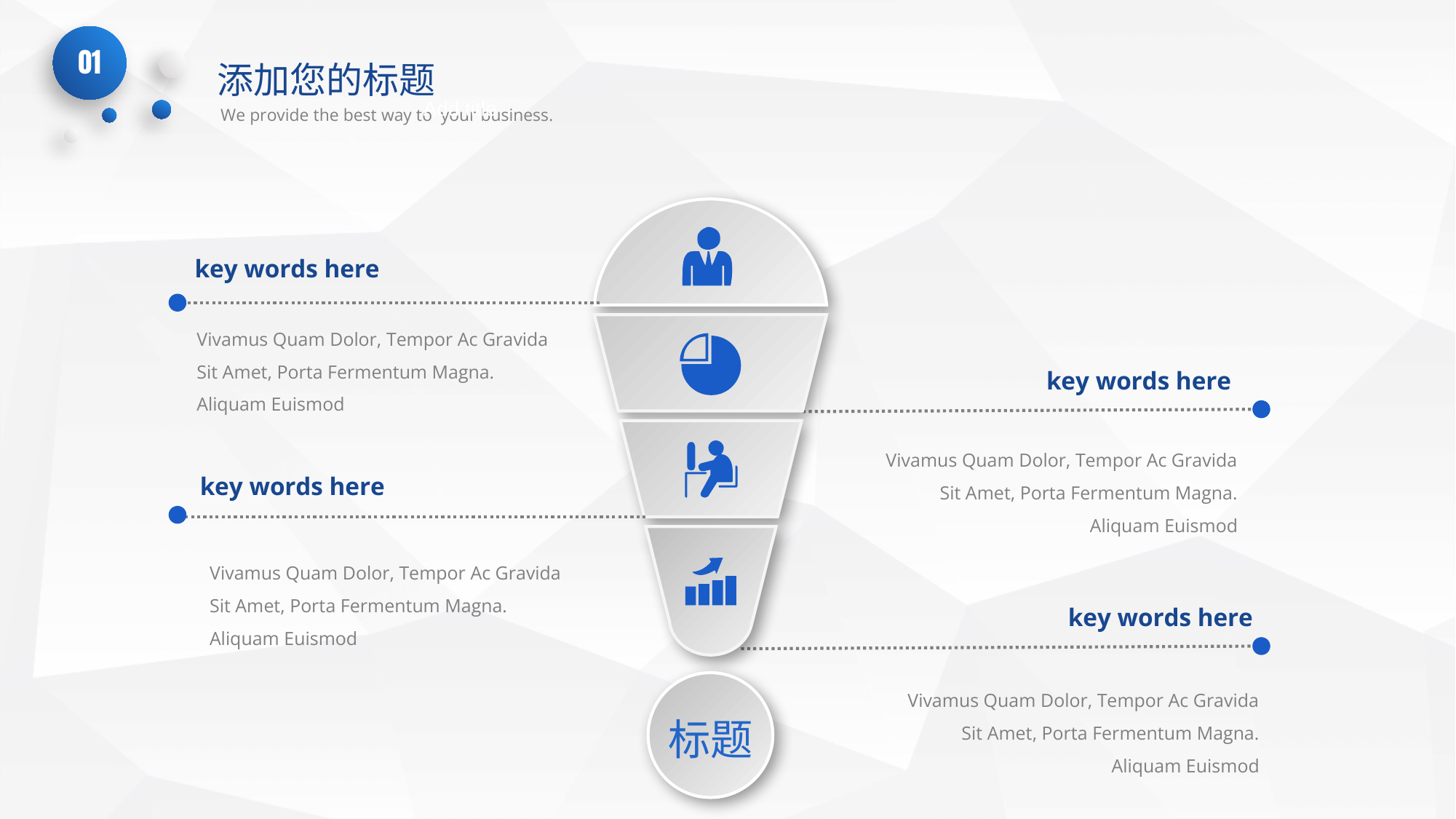

Add title

key words here

Vivamus Quam Dolor, Tempor Ac Gravida Sit Amet, Porta Fermentum Magna. Aliquam Euismod

key words here

Vivamus Quam Dolor, Tempor Ac Gravida Sit Amet, Porta Fermentum Magna. Aliquam Euismod

key words here

Vivamus Quam Dolor, Tempor Ac Gravida Sit Amet, Porta Fermentum Magna. Aliquam Euismod

key words here

标题
Vivamus Quam Dolor, Tempor Ac Gravida Sit Amet, Porta Fermentum Magna. Aliquam Euismod